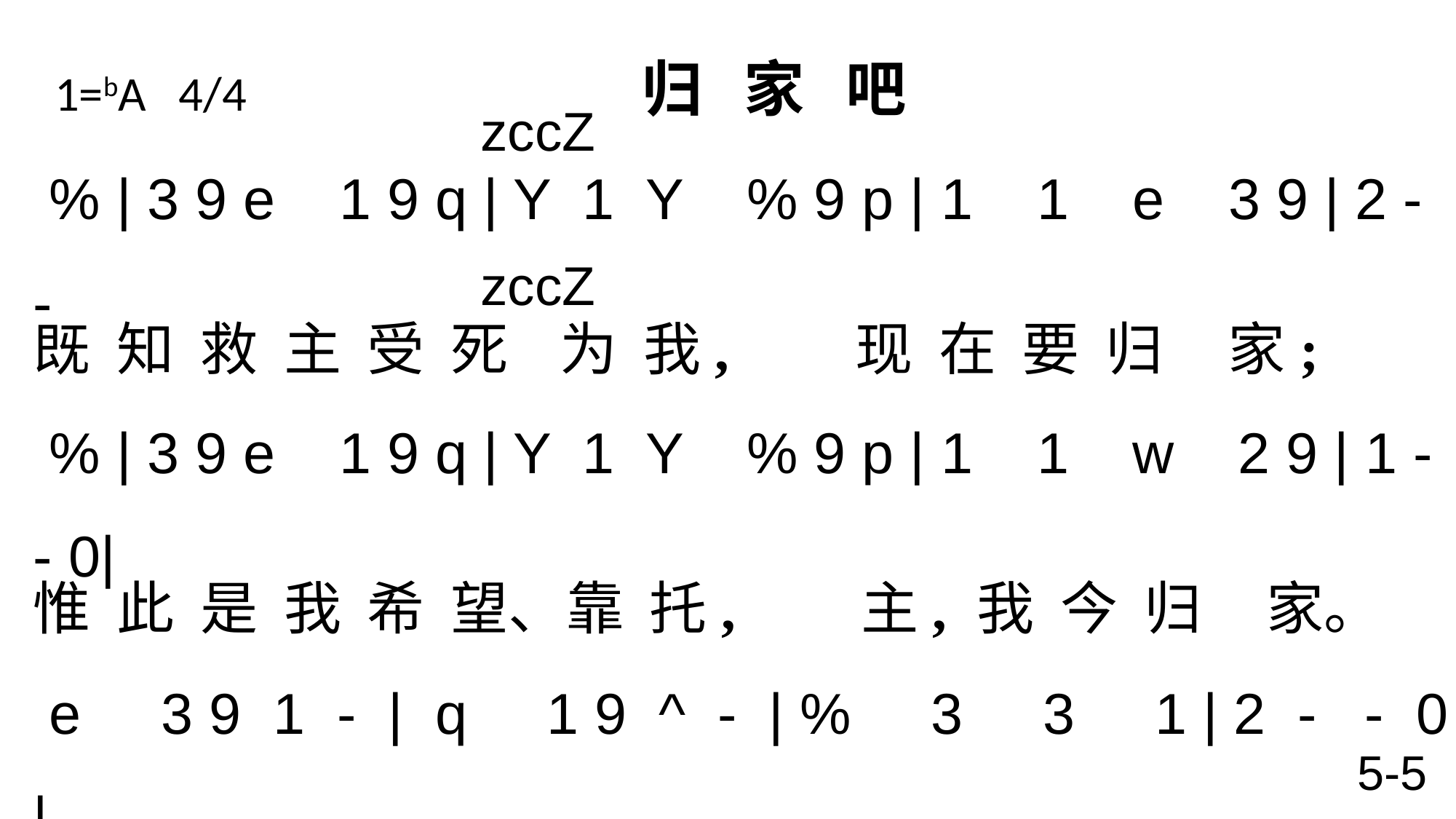

1=bA   4/4                                       归   家   吧
zccZ
 % | 3 9 e    1 9 q | Y  1  Y    % 9 p | 1    1    e    3 9 | 2 -  -
既  知  救  主  受  死    为  我,       现  在  要  归     家;
 % | 3 9 e    1 9 q | Y  1  Y    % 9 p | 1    1    w    2 9 | 1 - - 0|
惟  此  是  我  希  望、靠  托,       主, 我  今  归     家。
 e     3 9  1  -  |  q     1 9  ^  -  | %     3     3     1 | 2  -   -  0 |
归   家   吧!       归   家   吧!     不   要   再   游  荡!
 3 9  e     1 9  q | Y    1    Y    % 9 p | 1    1    w    2 9| 1 -  - \
慈   爱   天   父  伸  开  双  臂,       渴  望  你  归    家。
zccZ
5-5